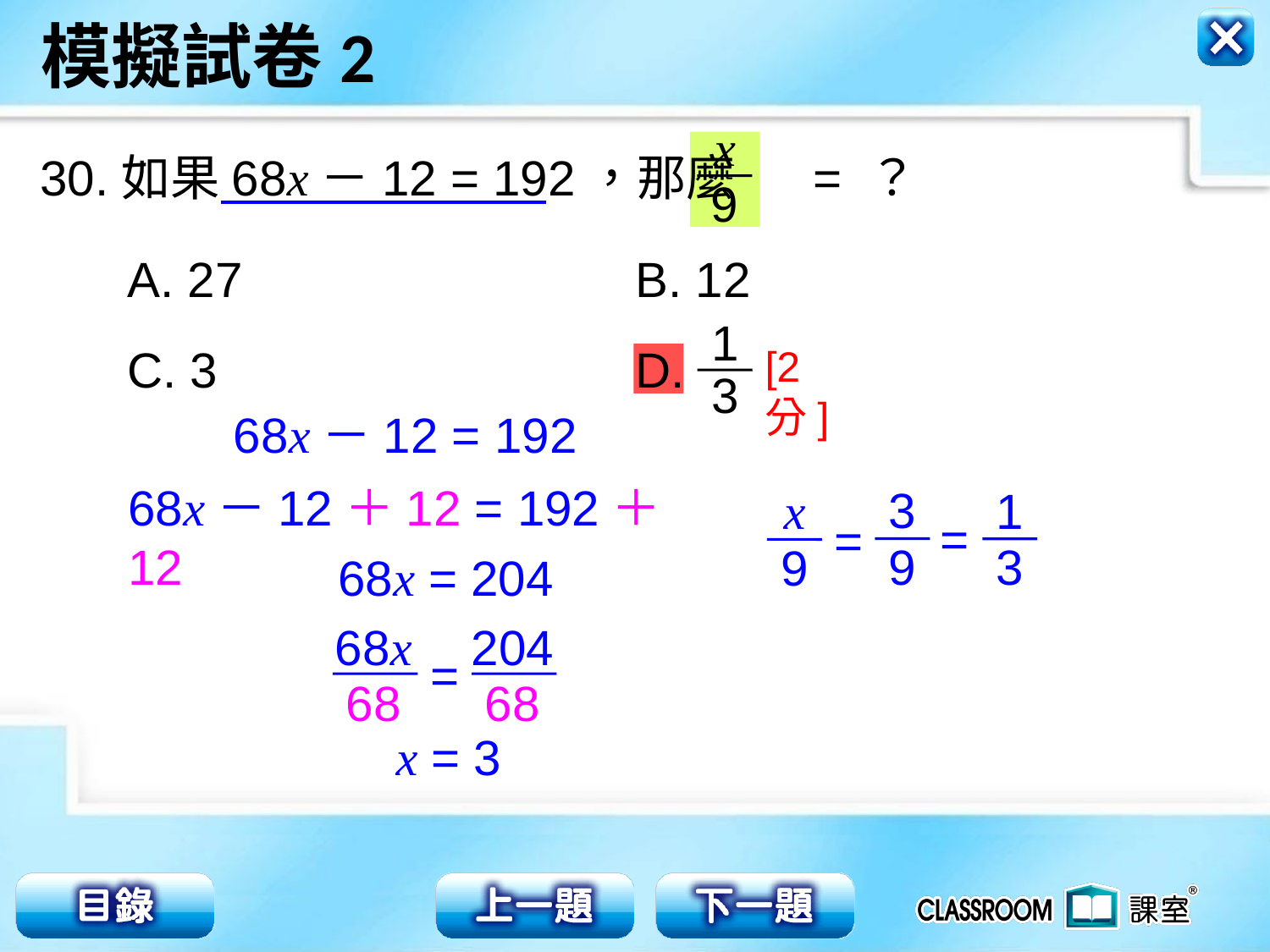

x
9

30.
如果68x－12 = 192，那麼      = ？
A. 27				B. 12
C. 3				D.
1
3

[2分]

68x－12 = 192
68x－12＋12 = 192＋12
3
9

=
1
3

=
x
9

68x = 204
68x
68

204
68

=
x = 3